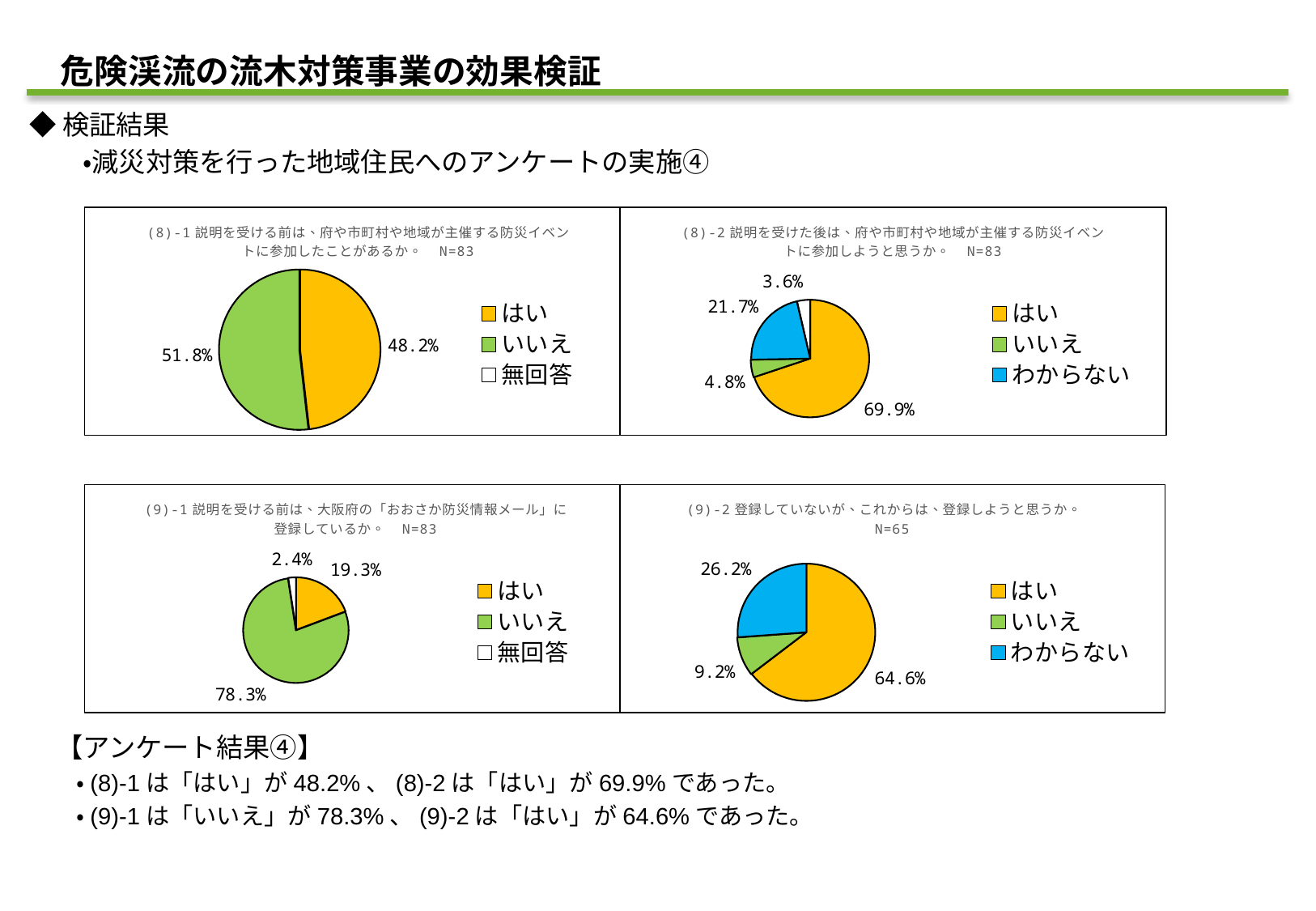

危険渓流の流木対策事業の効果検証
◆検証結果
　　・減災対策を行った地域住民へのアンケートの実施④

　【アンケート結果④】
　　・(8)-1は「はい」が48.2%、(8)-2は「はい」が69.9%であった。
　　・(9)-1は「いいえ」が78.3%、(9)-2は「はい」が64.6%であった。

### Chart: (8)-1説明を受ける前は、府や市町村や地域が主催する防災イベントに参加したことがあるか。　N=83

| Category |  |
|---|---|
| はい | 48.19277108433735 |
| いいえ | 51.80722891566265 |
| 無回答 | 0.0 |

### Chart: (8)-2説明を受けた後は、府や市町村や地域が主催する防災イベントに参加しようと思うか。　N=83

| Category |  |
|---|---|
| はい | 69.87951807228916 |
| いいえ | 4.819277108433735 |
| わからない | 21.686746987951807 |
| 無回答 | 3.614457831325301 |

### Chart: (9)-1説明を受ける前は、大阪府の「おおさか防災情報メール」に登録しているか。　N=83

| Category |  |
|---|---|
| はい | 19.27710843373494 |
| いいえ | 78.3132530120482 |
| 無回答 | 2.4096385542168677 |

### Chart: (9)-2登録していないが、これからは、登録しようと思うか。　N=65

| Category |  |
|---|---|
| はい | 64.61538461538461 |
| いいえ | 9.230769230769232 |
| わからない | 26.153846153846157 |
| 無回答 | 0.0 |